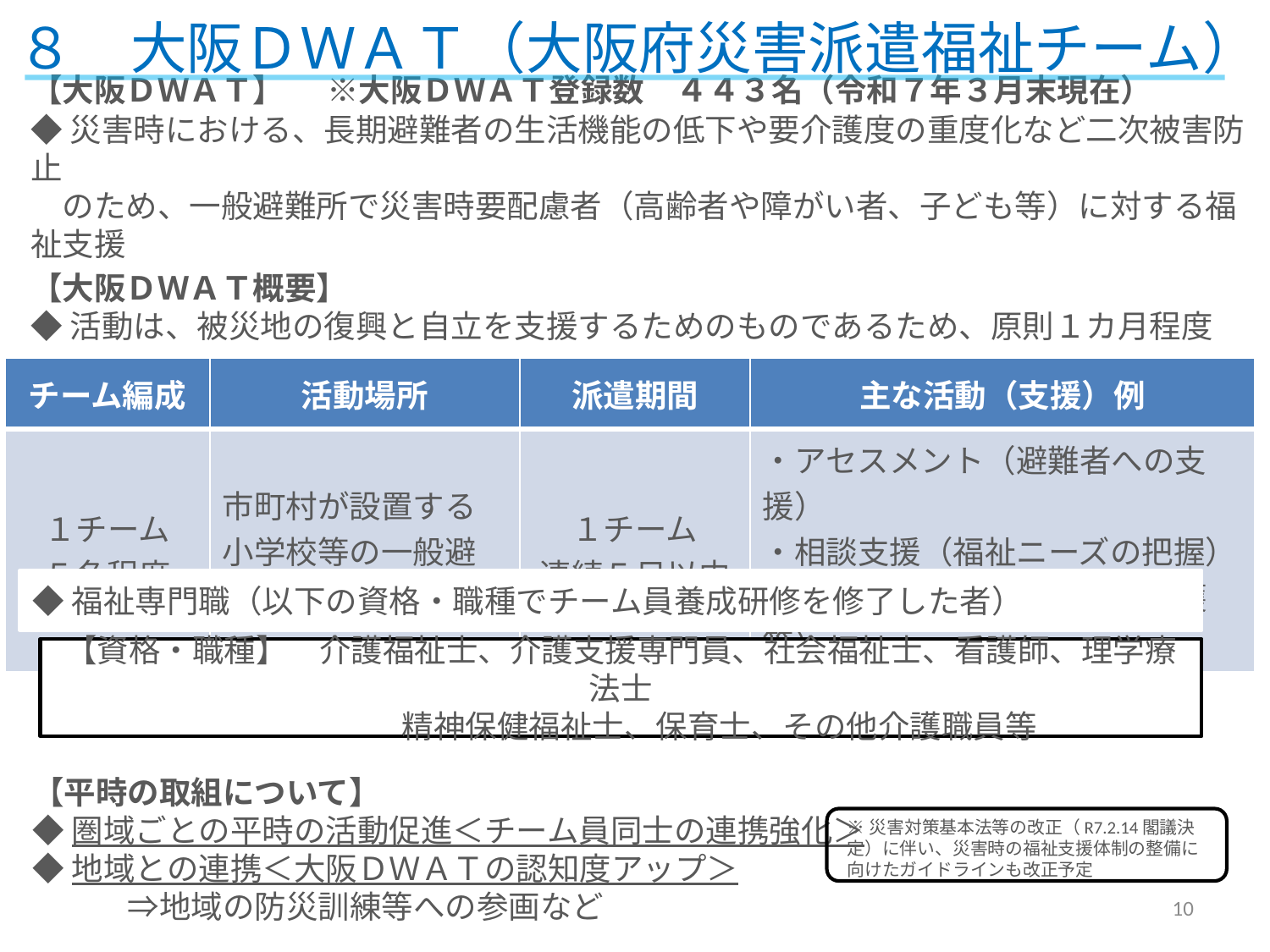

８　大阪ＤＷＡＴ（大阪府災害派遣福祉チーム）
【大阪ＤＷＡＴ】　※大阪ＤＷＡＴ登録数　４４３名（令和７年３月末現在）
◆災害時における、長期避難者の生活機能の低下や要介護度の重度化など二次被害防止
　のため、一般避難所で災害時要配慮者（高齢者や障がい者、子ども等）に対する福祉支援
　を行う民間の福祉専門職等で構成されるチーム

【大阪ＤＷＡＴ概要】
◆活動は、被災地の復興と自立を支援するためのものであるため、原則１カ月程度
| チーム編成 | 活動場所 | 派遣期間 | 主な活動（支援）例 |
| --- | --- | --- | --- |
| １チーム ５名程度 | 市町村が設置する小学校等の一般避難所 | １チーム 連続５日以内 | ・アセスメント（避難者への支援） ・相談支援（福祉ニーズの把握） ・日常生活の支援（食事・介護等） |
◆福祉専門職（以下の資格・職種でチーム員養成研修を修了した者）
【資格・職種】　介護福祉士、介護支援専門員、社会福祉士、看護師、理学療法士
　　　　　　　　　　　精神保健福祉士、保育士、その他介護職員等
【平時の取組について】
◆圏域ごとの平時の活動促進＜チーム員同士の連携強化＞
◆地域との連携＜大阪ＤＷＡＴの認知度アップ＞
　　　⇒地域の防災訓練等への参画など

※災害対策基本法等の改正（R7.2.14閣議決定）に伴い、災害時の福祉支援体制の整備に向けたガイドラインも改正予定
10